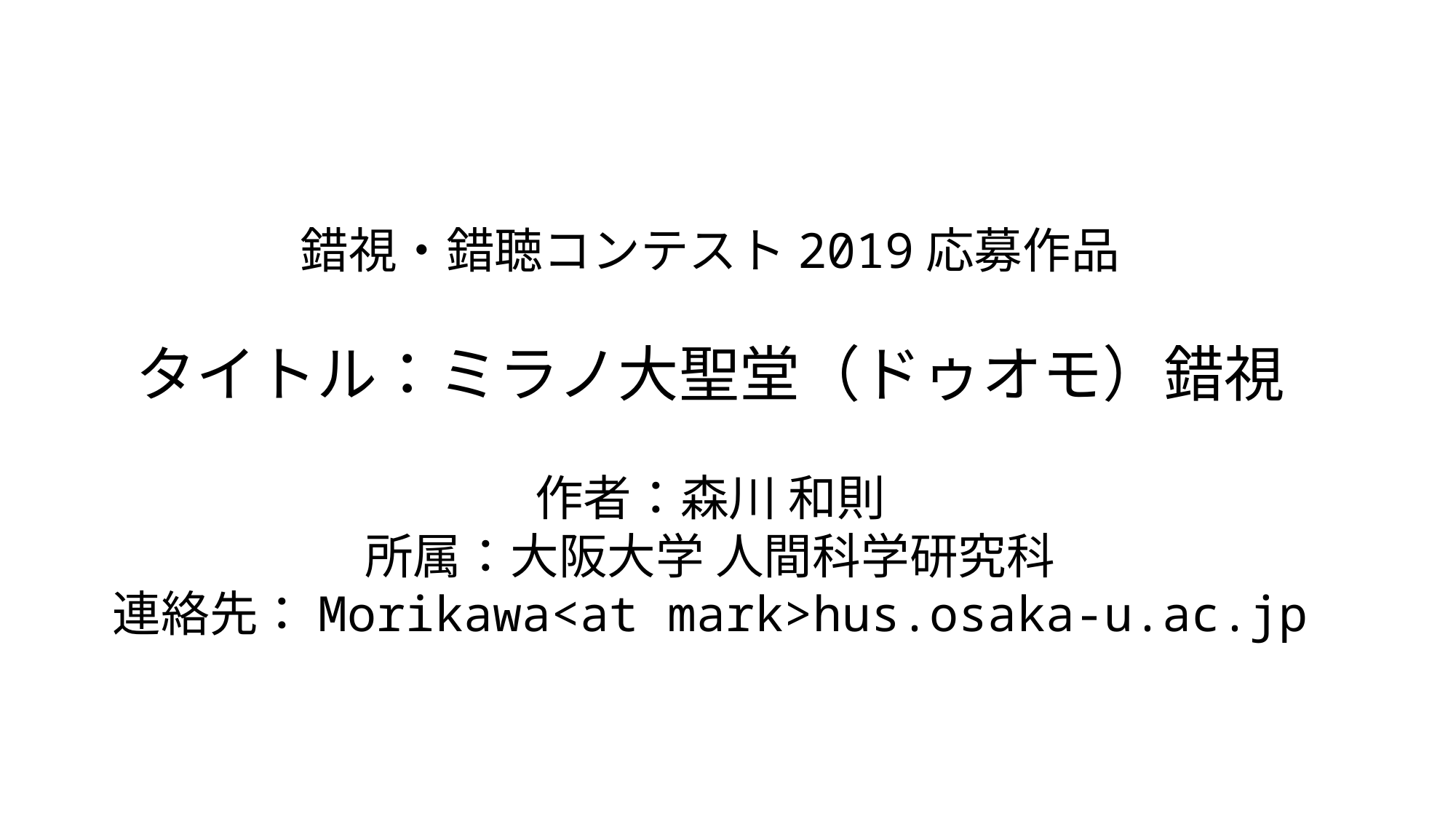

錯視・錯聴コンテスト2019応募作品

タイトル：ミラノ大聖堂（ドゥオモ）錯視

作者：森川 和則
所属：大阪大学 人間科学研究科
連絡先：Morikawa<at mark>hus.osaka-u.ac.jp